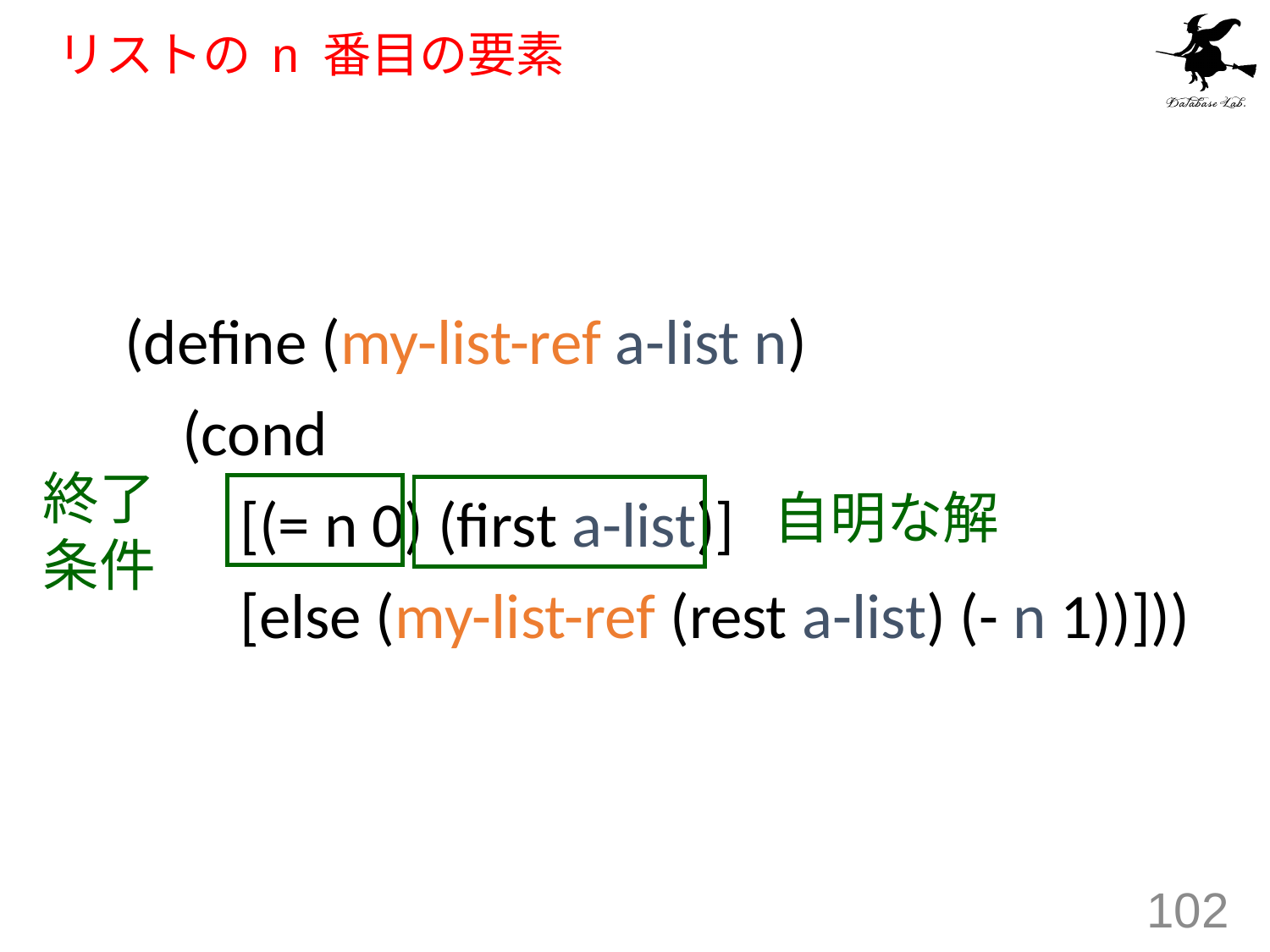

# リストの n 番目の要素
(define (my-list-ref a-list n)
    (cond
        [(= n 0) (first a-list)]
        [else (my-list-ref (rest a-list) (- n 1))]))

終了
条件

自明な解

102